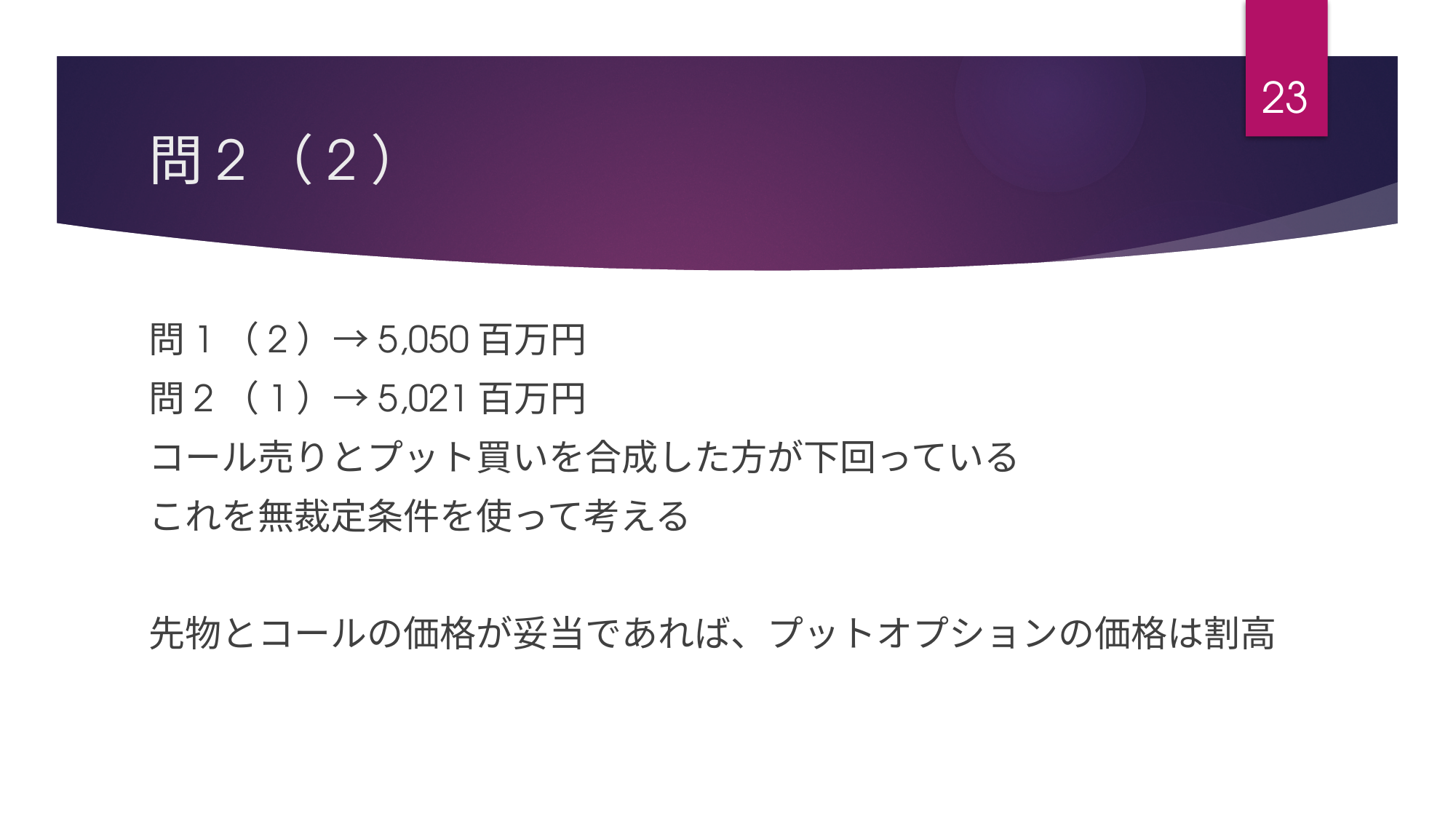

23
# 問2（2）
問1（2）→5,050百万円
問2（1）→5,021百万円
コール売りとプット買いを合成した方が下回っている
これを無裁定条件を使って考える

先物とコールの価格が妥当であれば、プットオプションの価格は割高